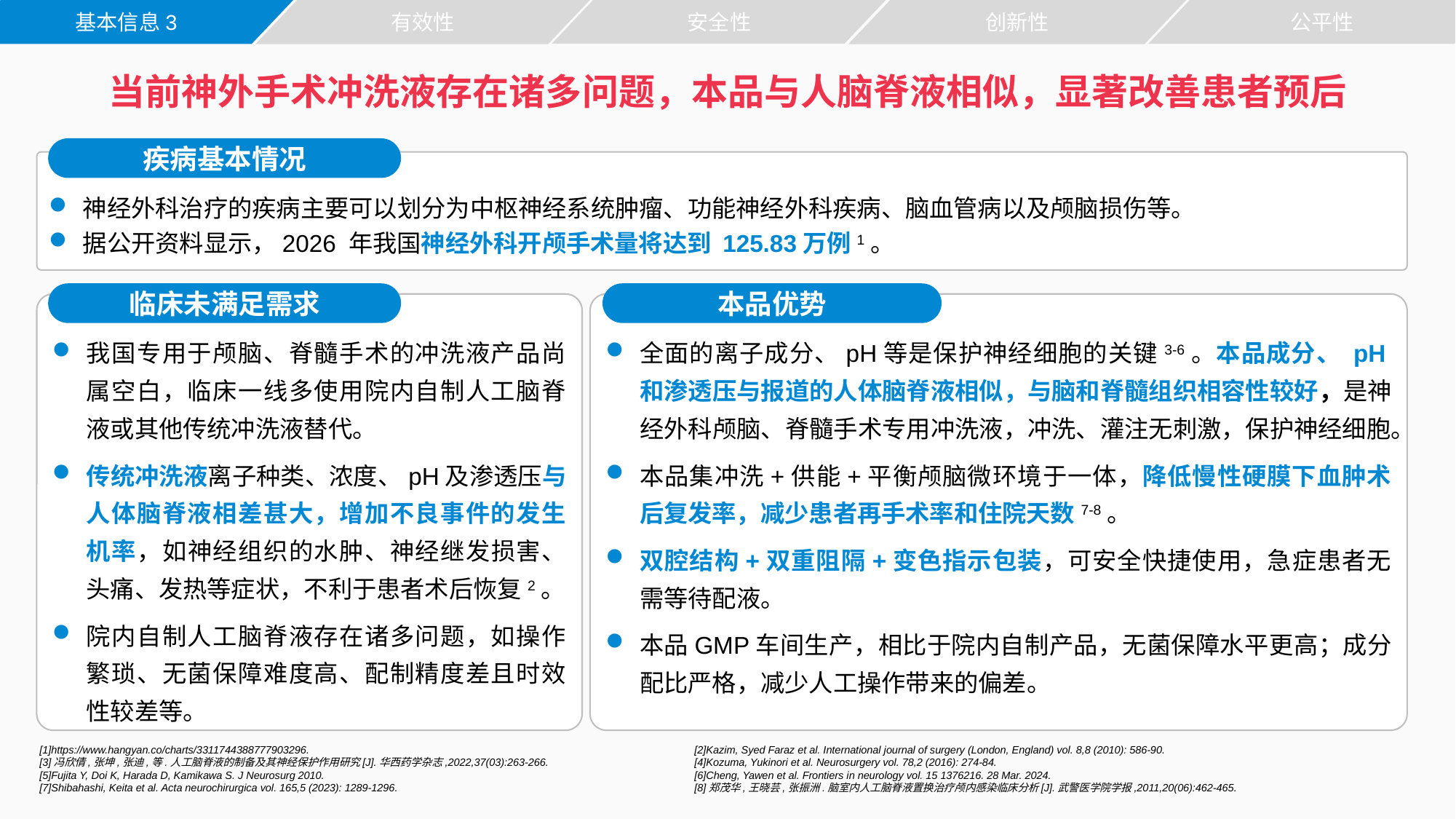

安全性
公平性
基本信息3
有效性
创新性
当前神外手术冲洗液存在诸多问题，本品与人脑脊液相似，显著改善患者预后
疾病基本情况

神经外科治疗的疾病主要可以划分为中枢神经系统肿瘤、功能神经外科疾病、脑血管病以及颅脑损伤等。
据公开资料显示，2026 年我国神经外科开颅手术量将达到 125.83万例1。

临床未满足需求

我国专用于颅脑、脊髓手术的冲洗液产品尚属空白，临床一线多使用院内自制人工脑脊液或其他传统冲洗液替代。
传统冲洗液离子种类、浓度、pH及渗透压与人体脑脊液相差甚大，增加不良事件的发生机率，如神经组织的水肿、神经继发损害、头痛、发热等症状，不利于患者术后恢复2。
院内自制人工脑脊液存在诸多问题，如操作繁琐、无菌保障难度高、配制精度差且时效性较差等。

本品优势

全面的离子成分、pH等是保护神经细胞的关键3-6。本品成分、 pH和渗透压与报道的人体脑脊液相似，与脑和脊髓组织相容性较好，是神经外科颅脑、脊髓手术专用冲洗液，冲洗、灌注无刺激，保护神经细胞。
本品集冲洗+供能+平衡颅脑微环境于一体，降低慢性硬膜下血肿术后复发率，减少患者再手术率和住院天数7-8。
双腔结构+双重阻隔+变色指示包装，可安全快捷使用，急症患者无需等待配液。
本品GMP车间生产，相比于院内自制产品，无菌保障水平更高；成分配比严格，减少人工操作带来的偏差。

[1]https://www.hangyan.co/charts/3311744388777903296.				[2]Kazim, Syed Faraz et al. International journal of surgery (London, England) vol. 8,8 (2010): 586-90.
[3]冯欣倩,张坤,张迪,等.人工脑脊液的制备及其神经保护作用研究[J].华西药学杂志,2022,37(03):263-266.		[4]Kozuma, Yukinori et al. Neurosurgery vol. 78,2 (2016): 274-84.
[5]Fujita Y, Doi K, Harada D, Kamikawa S. J Neurosurg 2010.				[6]Cheng, Yawen et al. Frontiers in neurology vol. 15 1376216. 28 Mar. 2024.
[7]Shibahashi, Keita et al. Acta neurochirurgica vol. 165,5 (2023): 1289-1296.			[8]郑茂华,王晓芸,张振洲.脑室内人工脑脊液置换治疗颅内感染临床分析[J].武警医学院学报,2011,20(06):462-465.